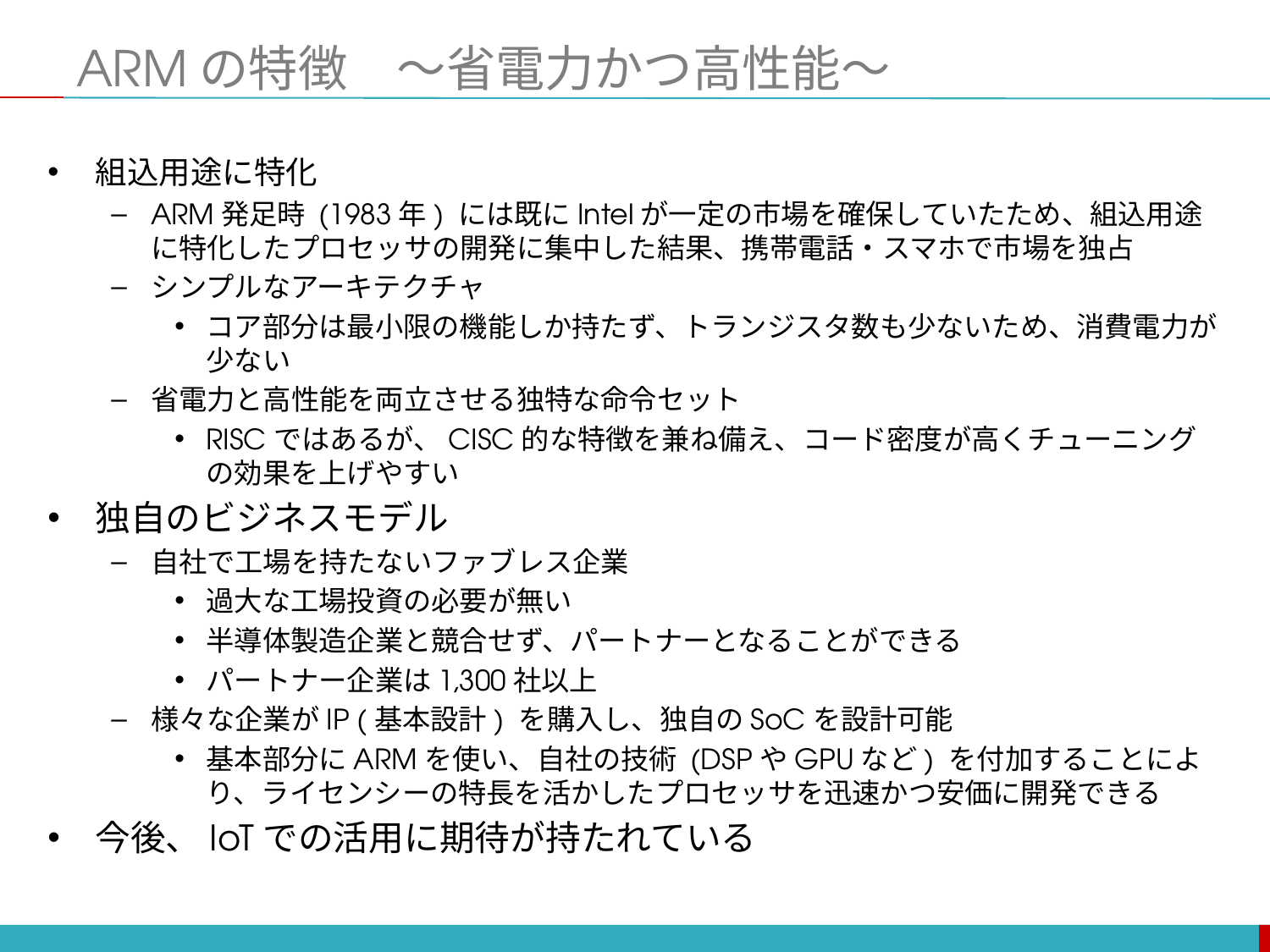

# ARMの特徴　～省電力かつ高性能～
組込用途に特化
ARM発足時 (1983年) には既にIntelが一定の市場を確保していたため、組込用途に特化したプロセッサの開発に集中した結果、携帯電話・スマホで市場を独占
シンプルなアーキテクチャ
コア部分は最小限の機能しか持たず、トランジスタ数も少ないため、消費電力が少ない
省電力と高性能を両立させる独特な命令セット
RISCではあるが、CISC的な特徴を兼ね備え、コード密度が高くチューニングの効果を上げやすい
独自のビジネスモデル
自社で工場を持たないファブレス企業
過大な工場投資の必要が無い
半導体製造企業と競合せず、パートナーとなることができる
パートナー企業は1,300社以上
様々な企業がIP (基本設計) を購入し、独自のSoCを設計可能
基本部分にARMを使い、自社の技術 (DSPやGPUなど) を付加することにより、ライセンシーの特長を活かしたプロセッサを迅速かつ安価に開発できる
今後、IoTでの活用に期待が持たれている